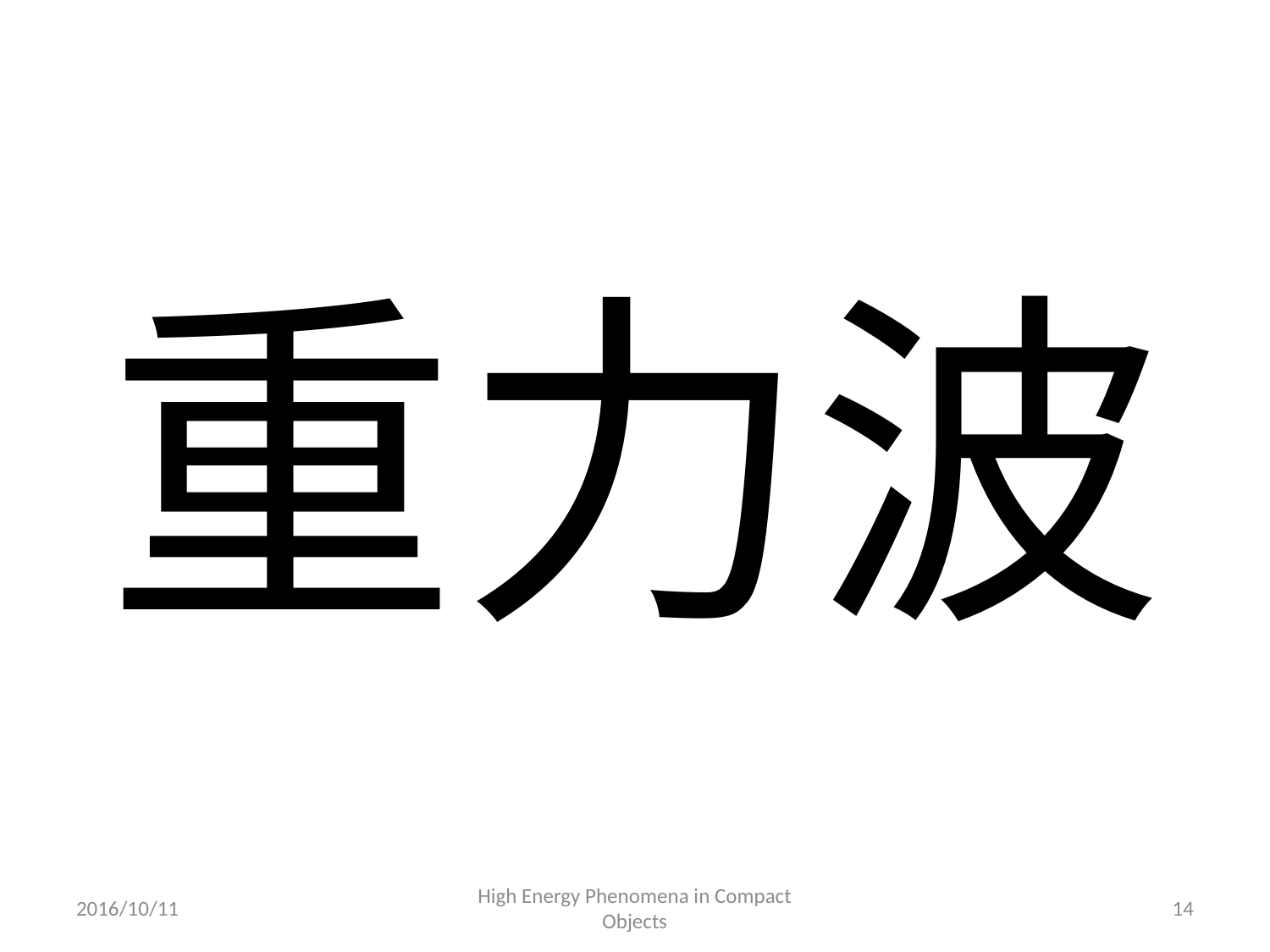

# 重力波
2016/10/11
High Energy Phenomena in Compact Objects
14